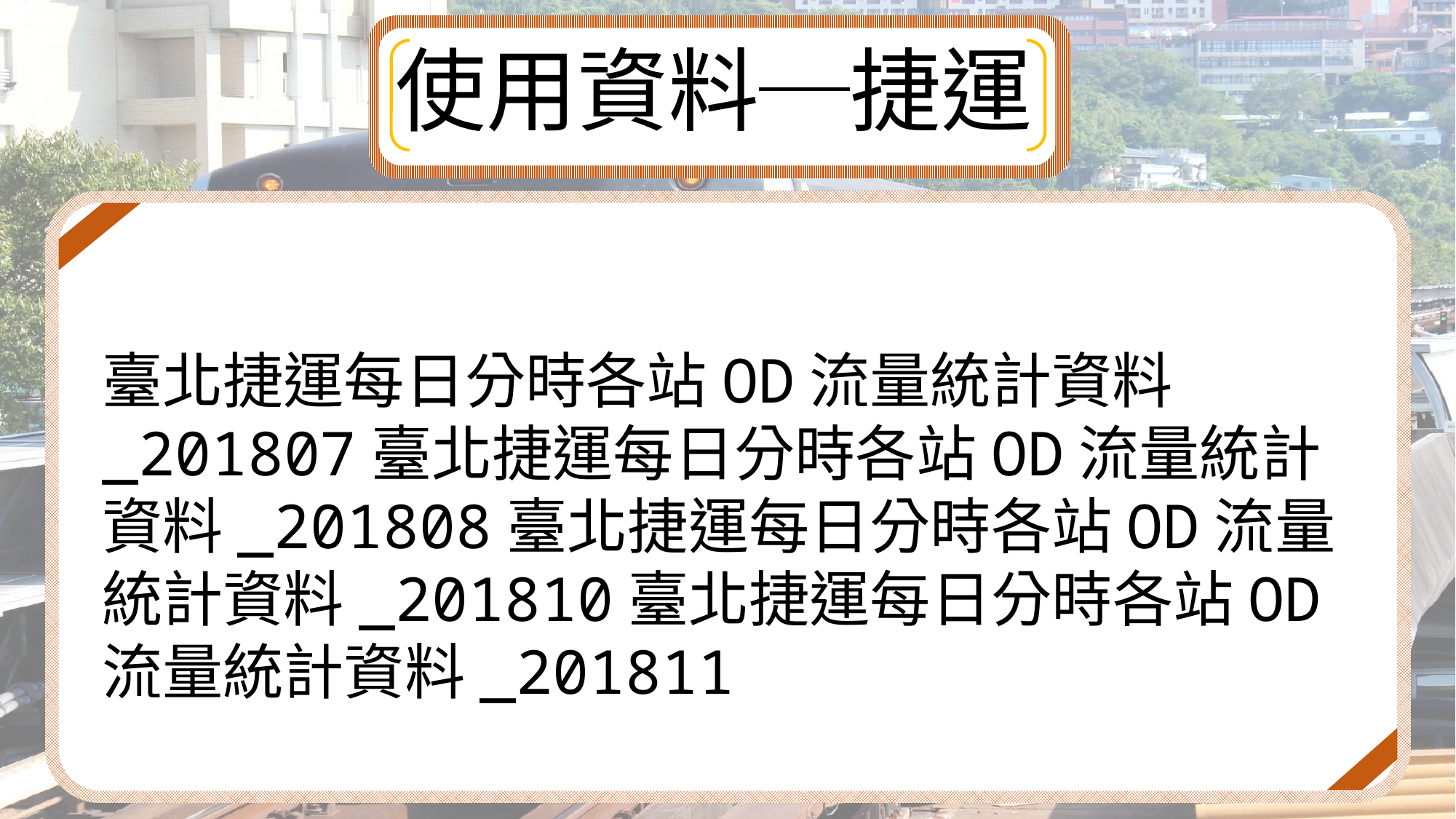

使用資料─捷運

臺北捷運每日分時各站OD流量統計資料_201807臺北捷運每日分時各站OD流量統計資料_201808臺北捷運每日分時各站OD流量統計資料_201810臺北捷運每日分時各站OD流量統計資料_201811